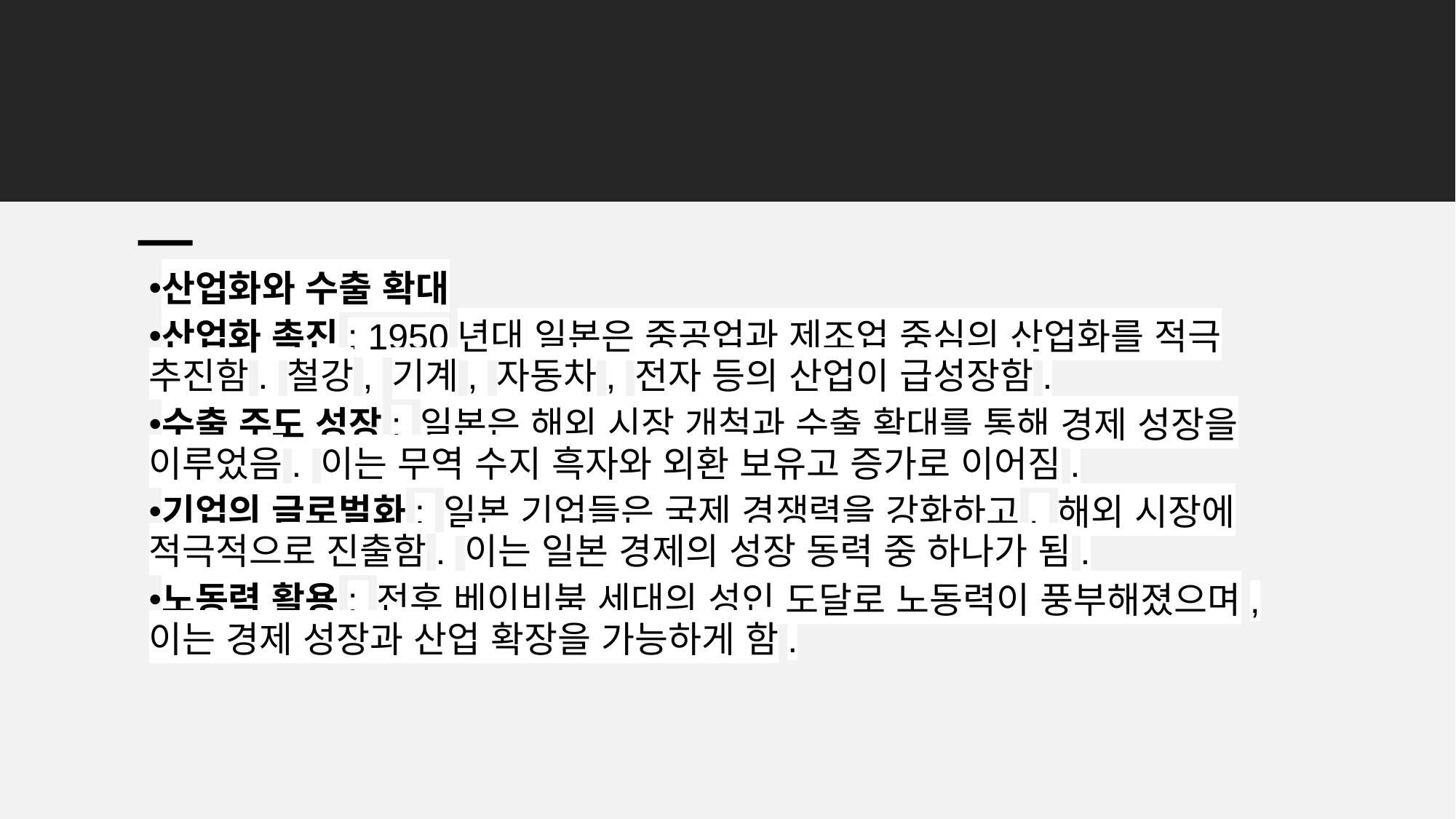

산업화와 수출 확대
산업화 촉진: 1950년대 일본은 중공업과 제조업 중심의 산업화를 적극 추진함. 철강, 기계, 자동차, 전자 등의 산업이 급성장함.
수출 주도 성장: 일본은 해외 시장 개척과 수출 확대를 통해 경제 성장을 이루었음. 이는 무역 수지 흑자와 외환 보유고 증가로 이어짐.
기업의 글로벌화: 일본 기업들은 국제 경쟁력을 강화하고, 해외 시장에 적극적으로 진출함. 이는 일본 경제의 성장 동력 중 하나가 됨.
노동력 활용: 전후 베이비붐 세대의 성인 도달로 노동력이 풍부해졌으며, 이는 경제 성장과 산업 확장을 가능하게 함.